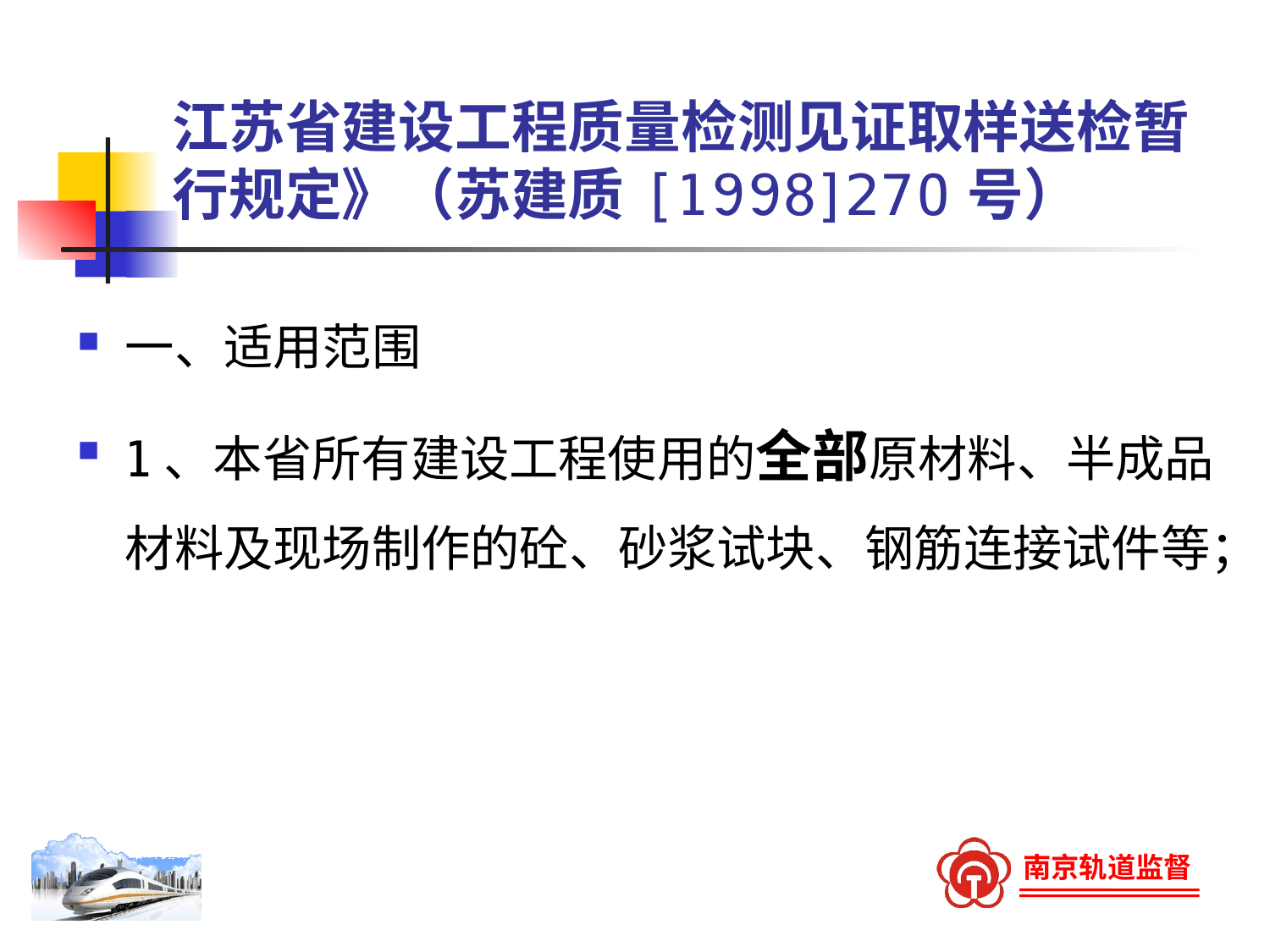

# 江苏省建设工程质量检测见证取样送检暂行规定》（苏建质 [1998]270号）
一、适用范围
1、本省所有建设工程使用的全部原材料、半成品材料及现场制作的砼、砂浆试块、钢筋连接试件等；